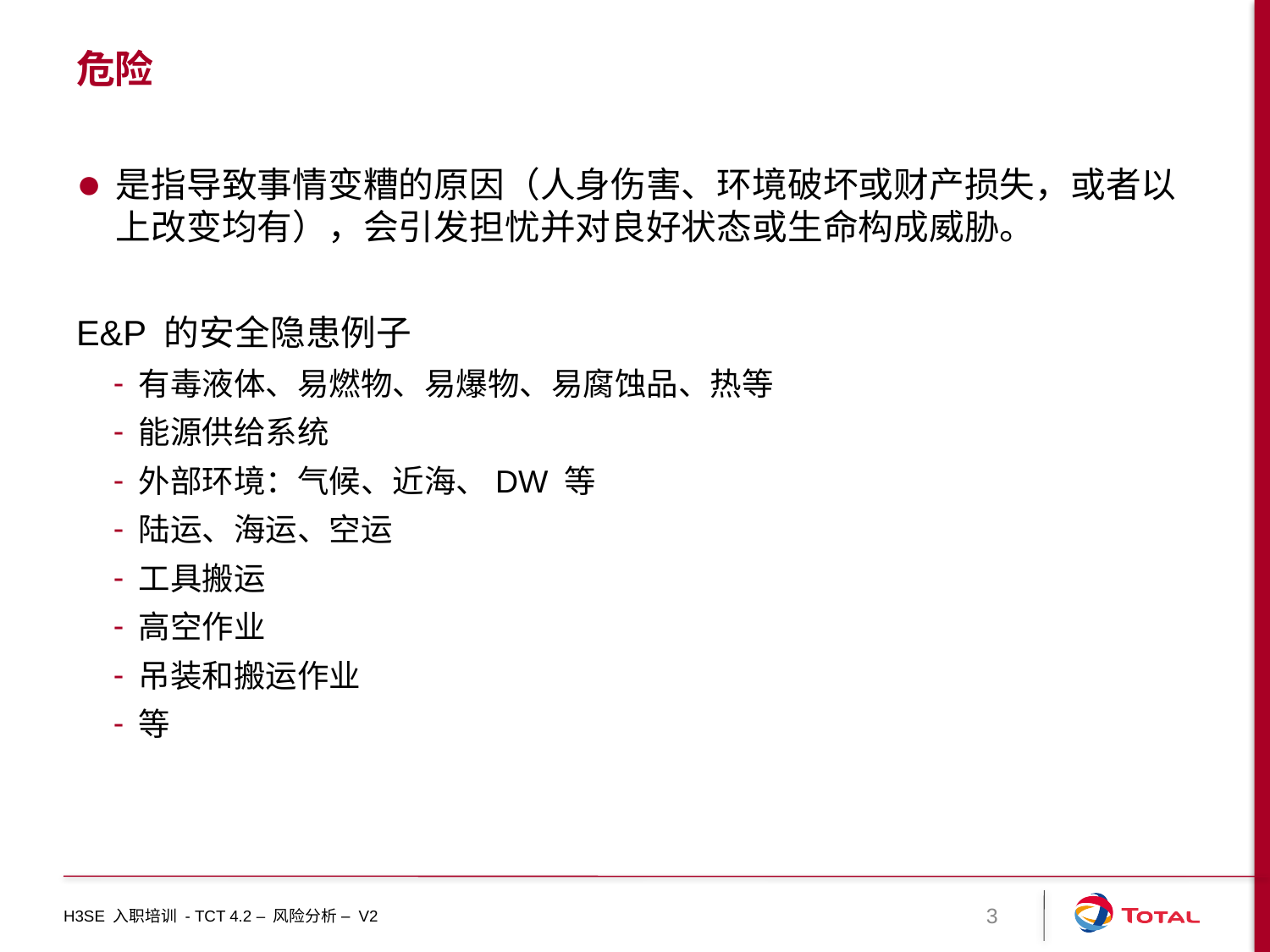

# 危险
是指导致事情变糟的原因（人身伤害、环境破坏或财产损失，或者以上改变均有），会引发担忧并对良好状态或生命构成威胁。

E&P 的安全隐患例子
有毒液体、易燃物、易爆物、易腐蚀品、热等
能源供给系统
外部环境：气候、近海、DW 等
陆运、海运、空运
工具搬运
高空作业
吊装和搬运作业
等

H3SE 入职培训 - TCT 4.2 – 风险分析 – V2
3